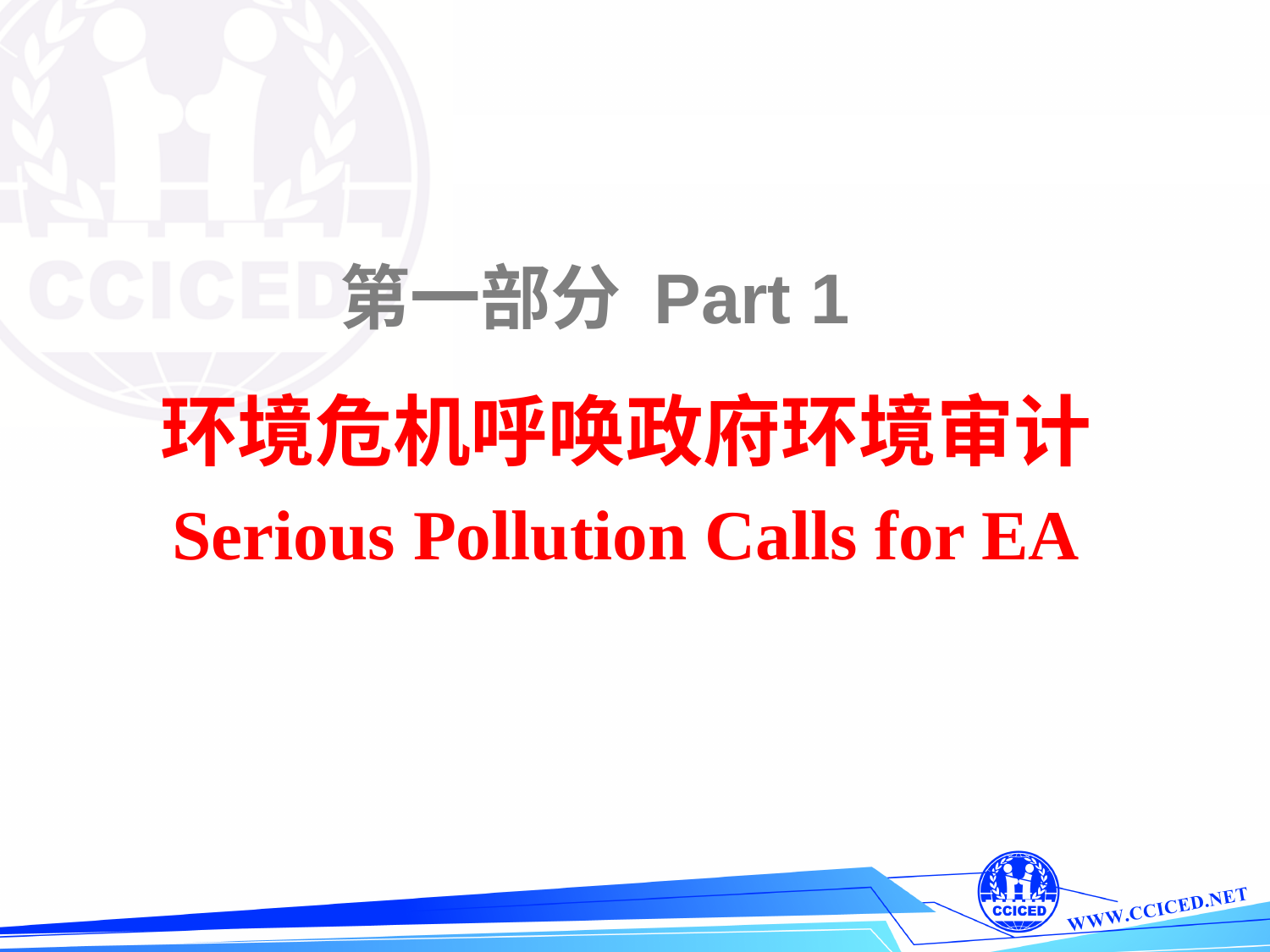

第一部分 Part 1
环境危机呼唤政府环境审计
Serious Pollution Calls for EA